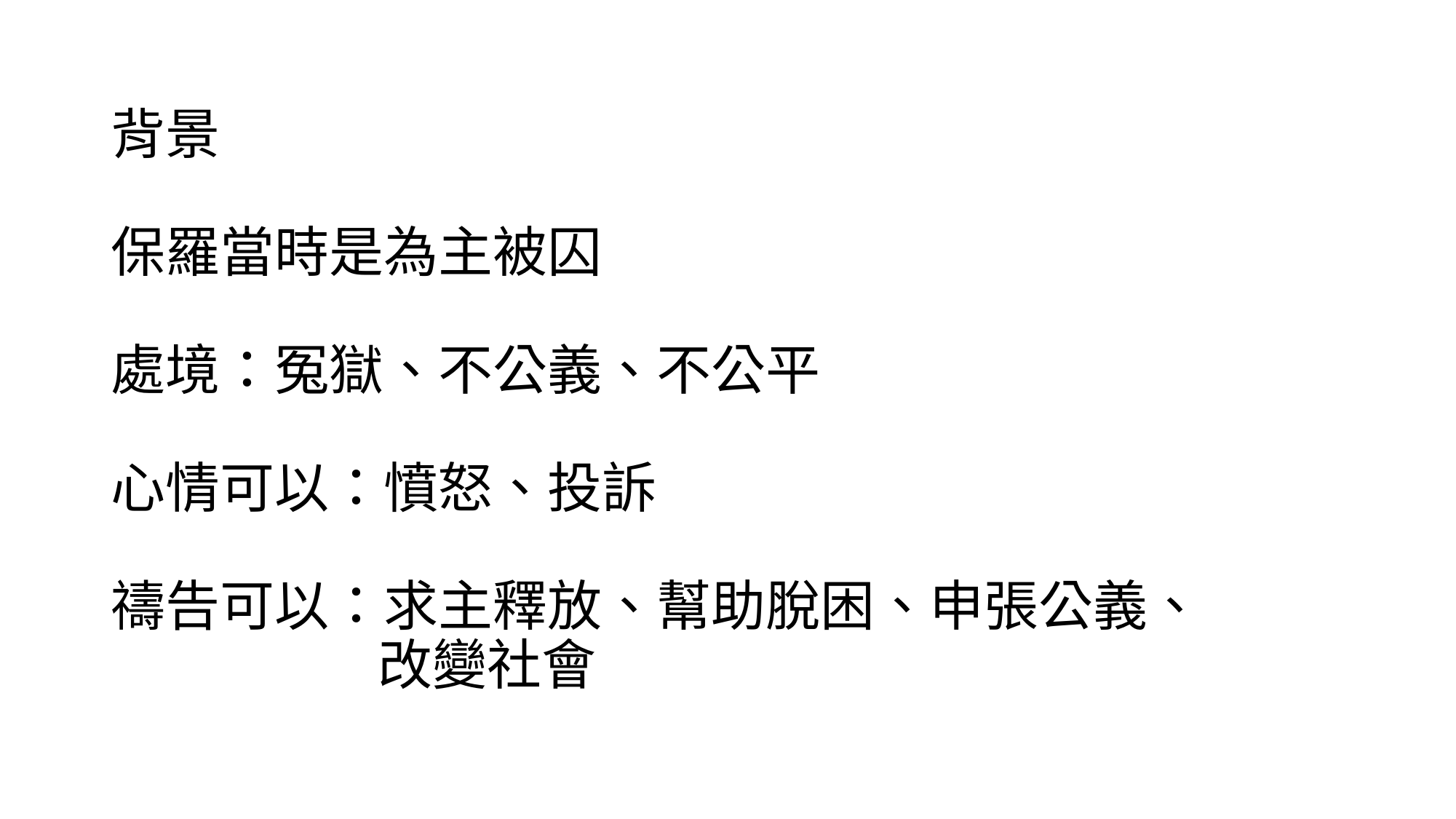

# 背景 保羅當時是為主被囚 處境：冤獄、不公義、不公平 心情可以：憤怒、投訴 禱告可以：求主釋放、幫助脫困、申張公義、 改變社會